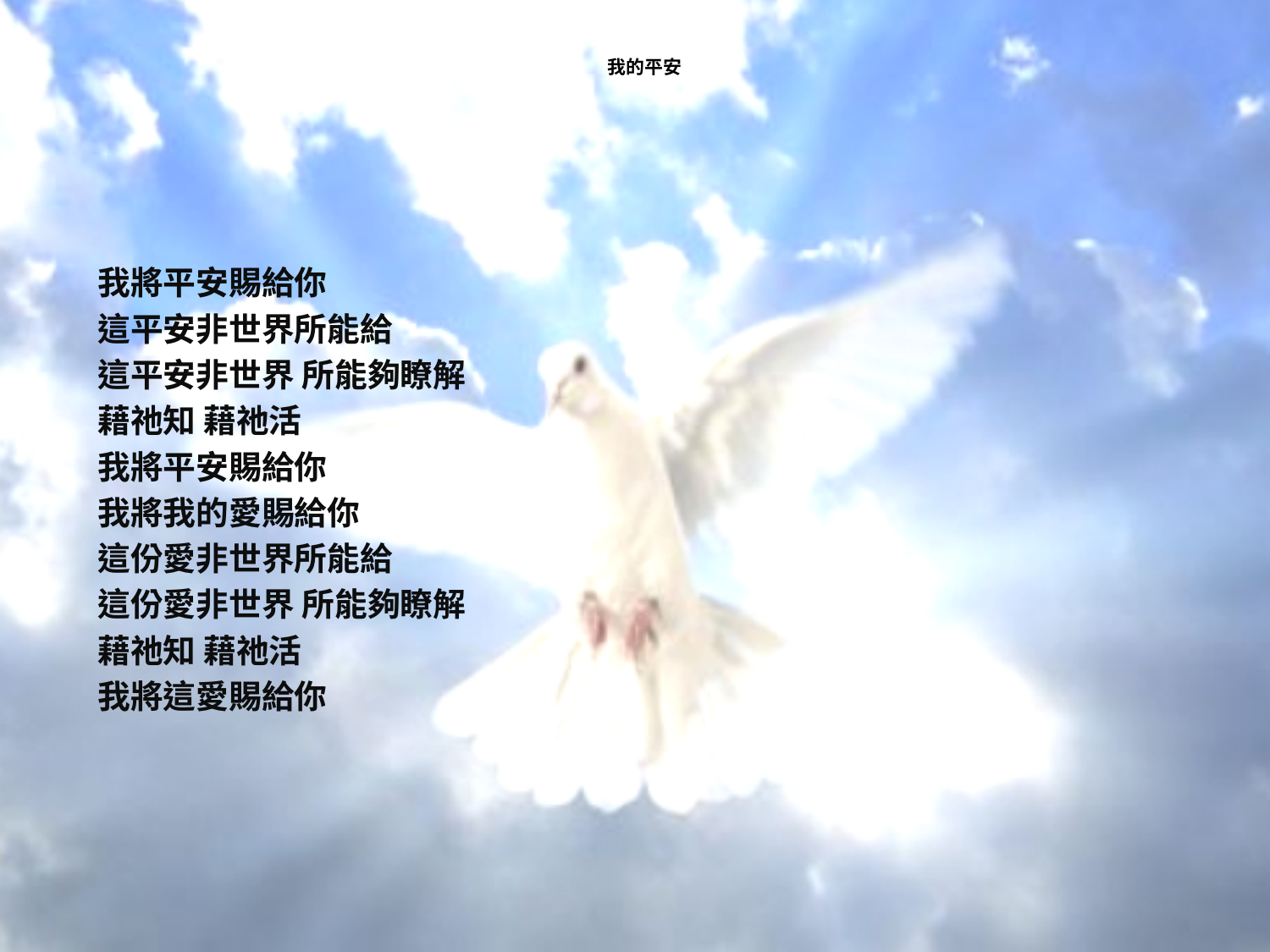

# 我的平安
我將平安賜給你
這平安非世界所能給
這平安非世界 所能夠瞭解
藉祂知 藉祂活
我將平安賜給你
我將我的愛賜給你
這份愛非世界所能給
這份愛非世界 所能夠瞭解
藉祂知 藉祂活
我將這愛賜給你